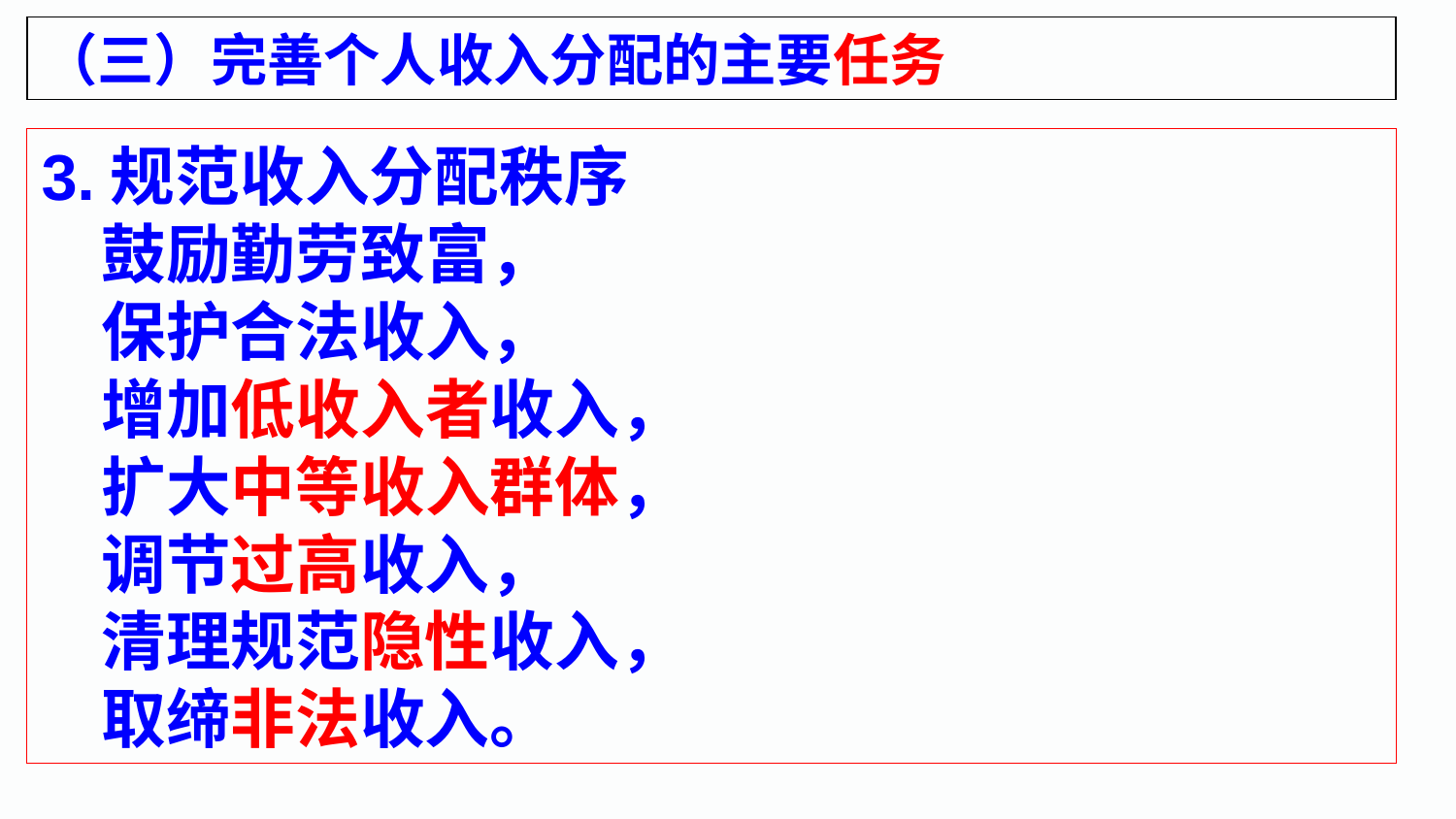

（三）完善个人收入分配的主要任务
3.规范收入分配秩序
   鼓励勤劳致富，
   保护合法收入，
   增加低收入者收入，
   扩大中等收入群体，
   调节过高收入，
   清理规范隐性收入，
   取缔非法收入。